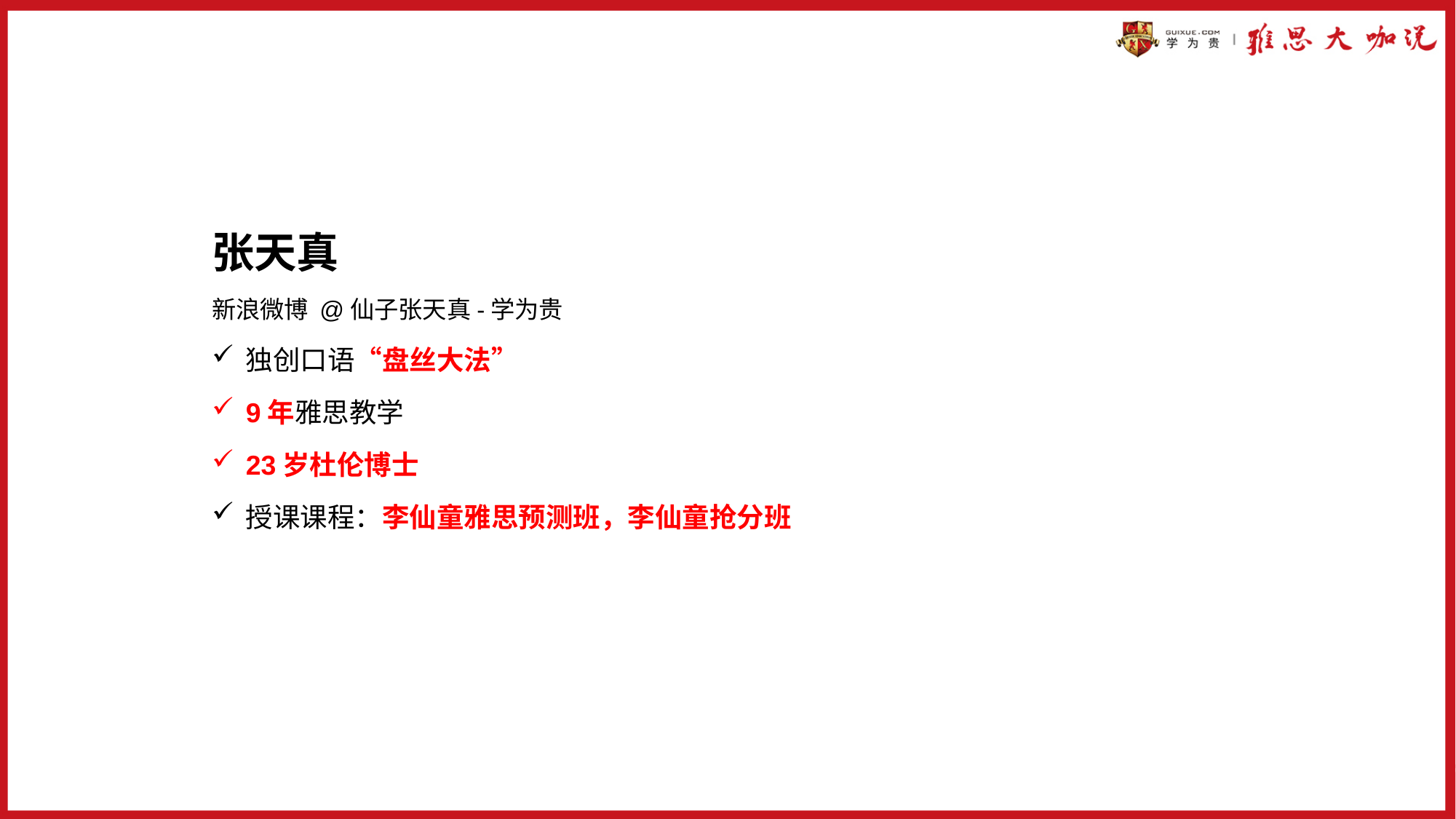

张天真
新浪微博 @仙子张天真-学为贵
独创口语“盘丝大法”
9年雅思教学
23岁杜伦博士
授课课程：李仙童雅思预测班，李仙童抢分班